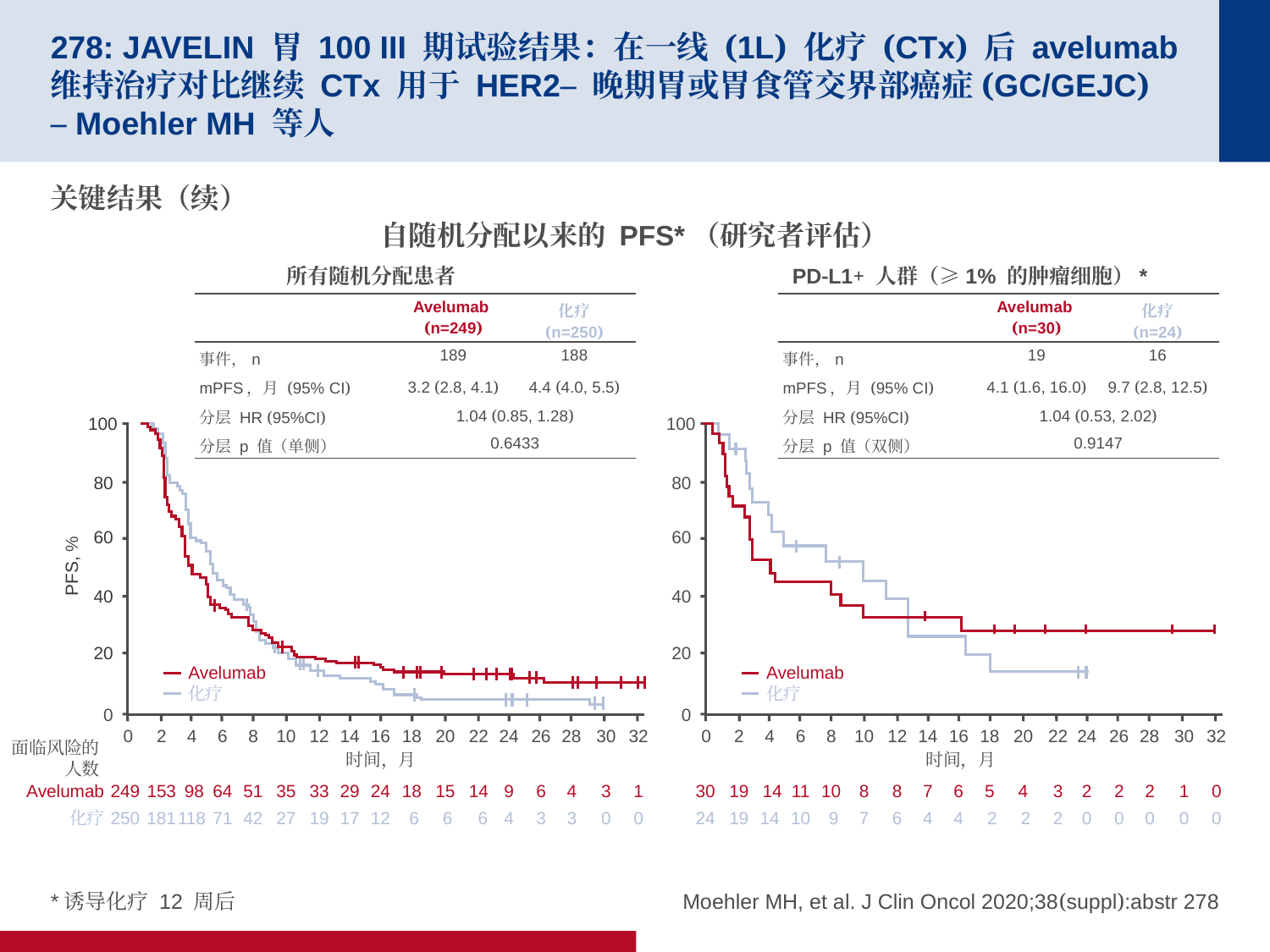

# 278: JAVELIN 胃 100 III 期试验结果：在一线 (1L) 化疗 (CTx) 后 avelumab 维持治疗对比继续 CTx 用于 HER2– 晚期胃或胃食管交界部癌症(GC/GEJC) – Moehler MH 等人
关键结果（续）
自随机分配以来的 PFS*（研究者评估）
所有随机分配患者
PD-L1+ 人群（≥1% 的肿瘤细胞）*
|  | Avelumab (n=249) | 化疗 (n=250) |
| --- | --- | --- |
| 事件，n | 189 | 188 |
| mPFS，月 (95% CI) | 3.2 (2.8, 4.1) | 4.4 (4.0, 5.5) |
| 分层 HR (95%CI) | 1.04 (0.85, 1.28) |  |
| 分层 p 值（单侧） | 0.6433 |  |
|  | Avelumab (n=30) | 化疗 (n=24) |
| --- | --- | --- |
| 事件，n | 19 | 16 |
| mPFS，月 (95% CI) | 4.1 (1.6, 16.0) | 9.7 (2.8, 12.5) |
| 分层 HR (95%CI) | 1.04 (0.53, 2.02) |  |
| 分层 p 值（双侧） | 0.9147 |  |
100
100

80
80

60
60

PFS, %
40
40

20
20

Avelumab
化疗
Avelumab
化疗
0
0

0
2
4
6
8
10
12
14
16
18
20
22
24
26
28
30
32
0
2
4
6
8
10
12
14
16
18
20
22
24
26
28
30
32
时间，月
面临风险的人数
时间，月
0

30
19
 14
11
10
8
8
7
6
5
4
3
2
2
2
1
Avelumab
249
153
 98
64
51
35
33
29
24
18
15
14
9
6
4
3
1
化疗
250
181
118
71
42
27
19
17
12
 6
 6
6
4
3
3
0
0

24
19
14
10
 9
7
6
4
4
 2
 2
2
0
0
0
0
0
*诱导化疗 12 周后
Moehler MH, et al. J Clin Oncol 2020;38(suppl):abstr 278